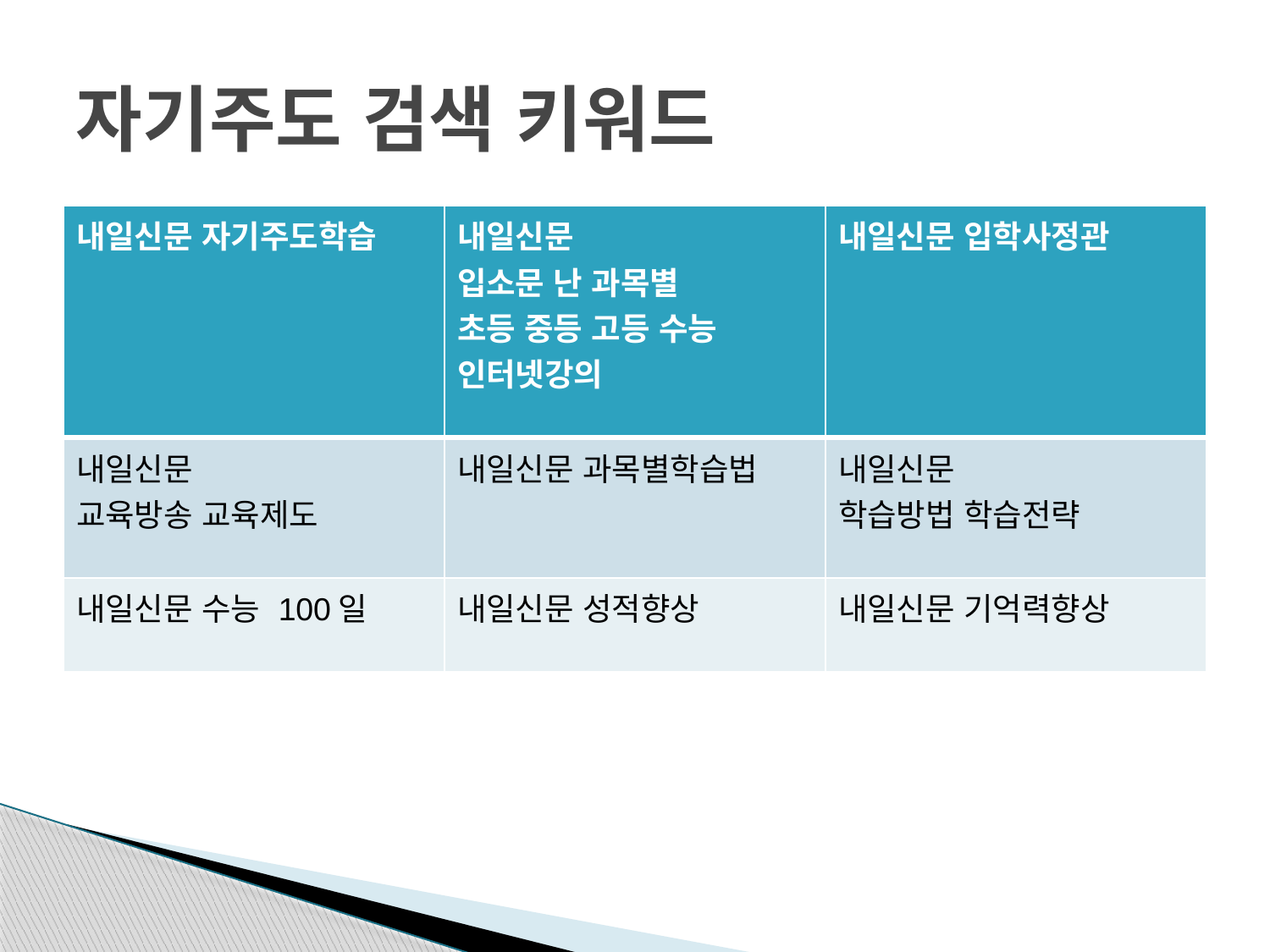

# 자기주도 검색 키워드
| 내일신문 자기주도학습 | 내일신문 입소문 난 과목별 초등 중등 고등 수능 인터넷강의 | 내일신문 입학사정관 |
| --- | --- | --- |
| 내일신문 교육방송 교육제도 | 내일신문 과목별학습법 | 내일신문 학습방법 학습전략 |
| 내일신문 수능 100일 | 내일신문 성적향상 | 내일신문 기억력향상 |